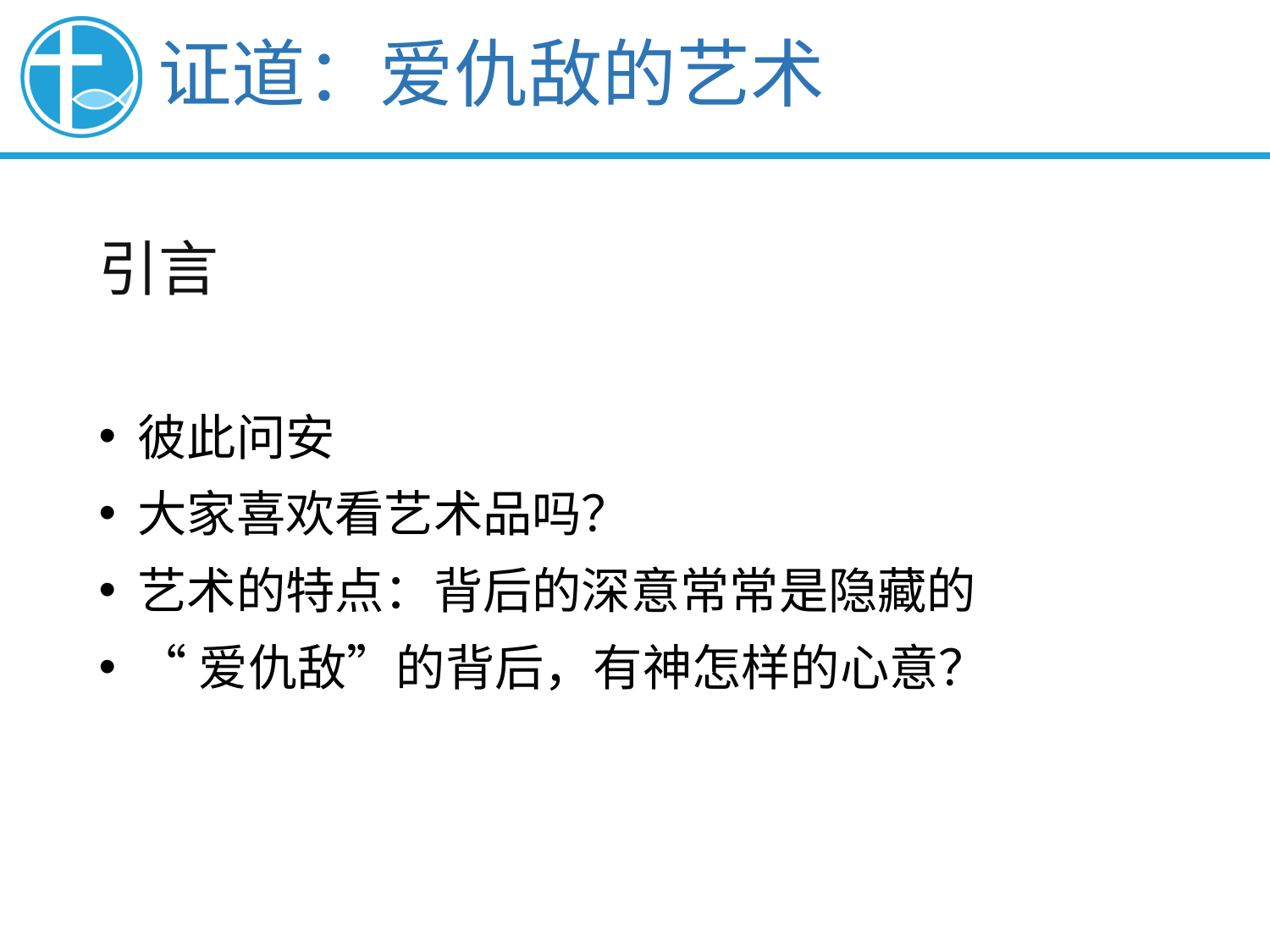

证道：爱仇敌的艺术
引言

彼此问安
大家喜欢看艺术品吗？
艺术的特点：背后的深意常常是隐藏的
“爱仇敌”的背后，有神怎样的心意？